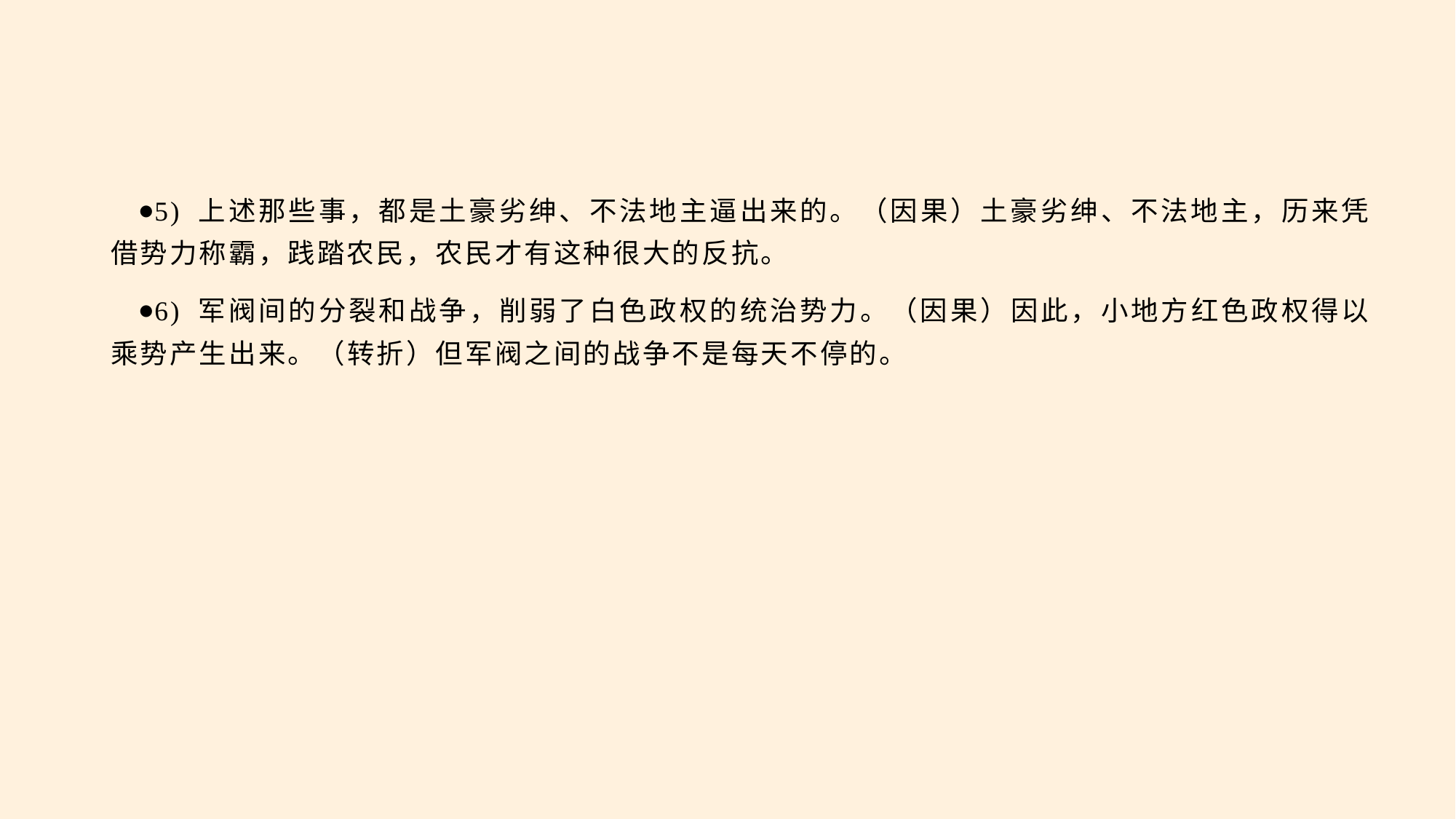

#
5) 上述那些事，都是土豪劣绅、不法地主逼出来的。（因果）土豪劣绅、不法地主，历来凭借势力称霸，践踏农民，农民才有这种很大的反抗。
6) 军阀间的分裂和战争，削弱了白色政权的统治势力。（因果）因此，小地方红色政权得以乘势产生出来。（转折）但军阀之间的战争不是每天不停的。